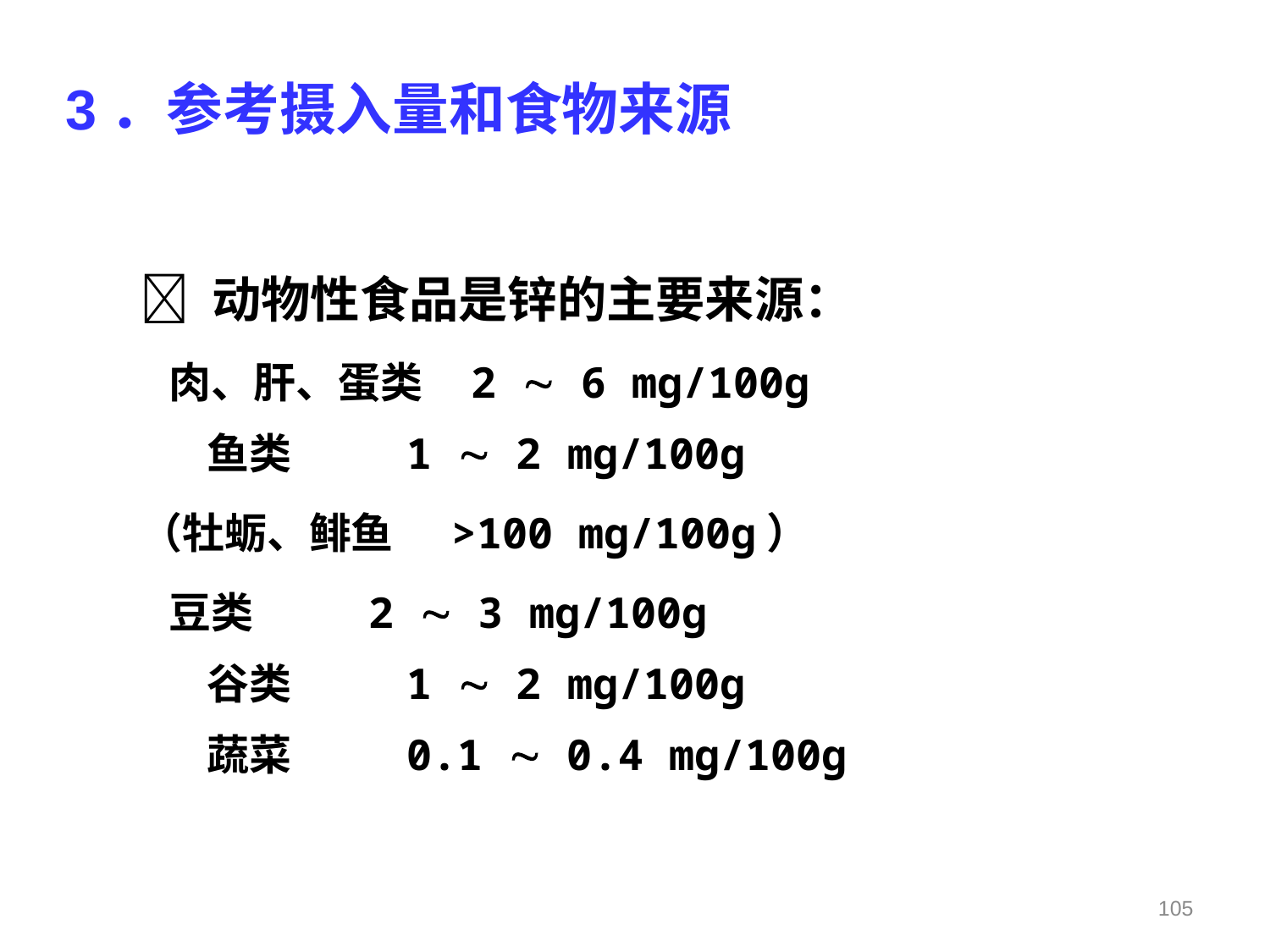

#
 3．参考摄入量和食物来源
• 动物性食品是锌的主要来源：
  肉、肝、蛋类    2 ∼ 6 mg/100g
 鱼类           1 ∼ 2 mg/100g
（牡蛎、鲱鱼     >100 mg/100g）
  豆类           2 ∼ 3 mg/100g
 谷类           1 ∼ 2 mg/100g
 蔬菜           0.1 ∼ 0.4 mg/100g
105